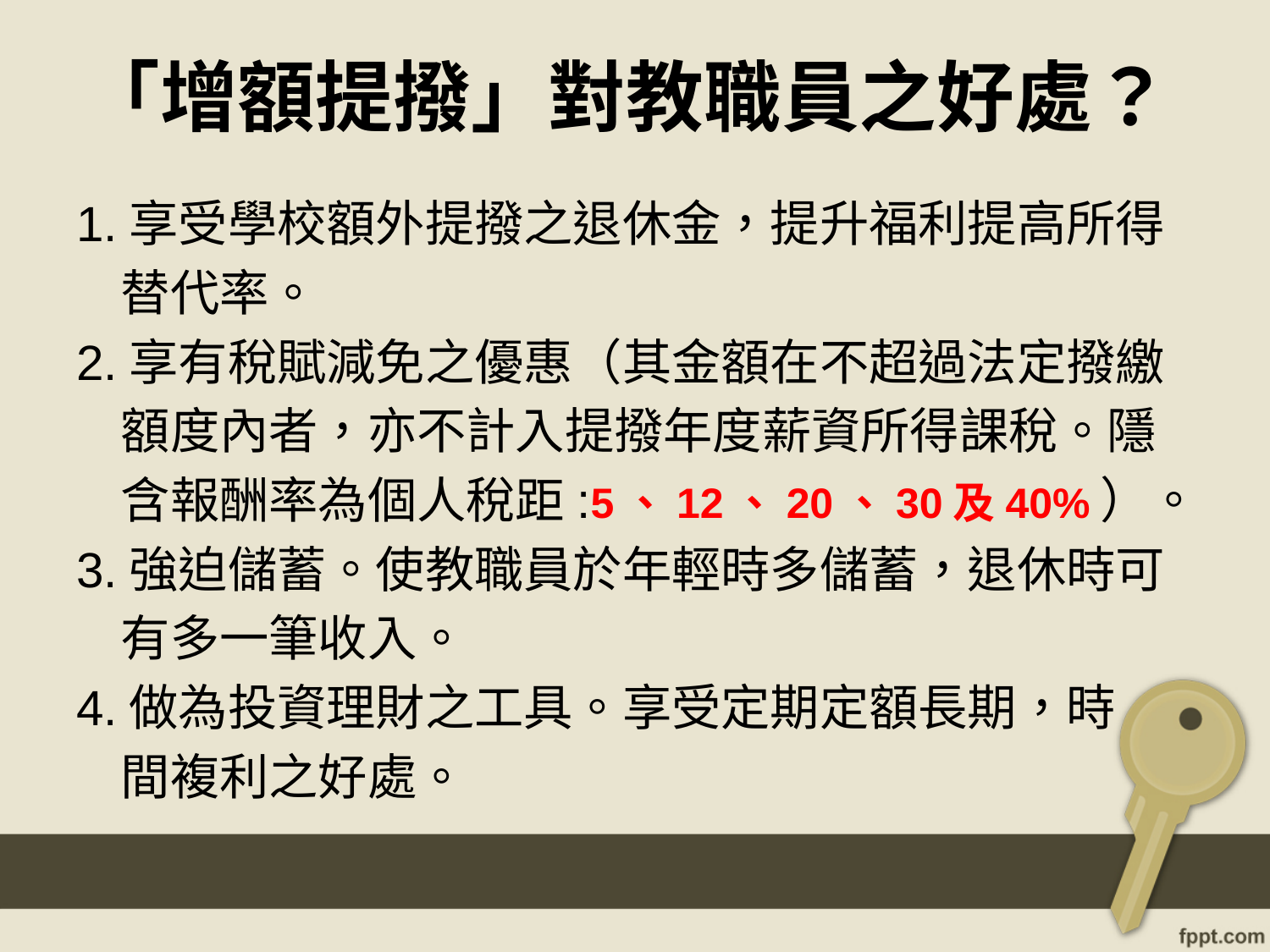

# 「增額提撥」對教職員之好處？
1.享受學校額外提撥之退休金，提升福利提高所得
   替代率。
2.享有稅賦減免之優惠（其金額在不超過法定撥繳
   額度內者，亦不計入提撥年度薪資所得課稅。隱
   含報酬率為個人稅距:5、12、20、30及40%）。
3.強迫儲蓄。使教職員於年輕時多儲蓄，退休時可
   有多一筆收入。
4.做為投資理財之工具。享受定期定額長期，時
   間複利之好處。